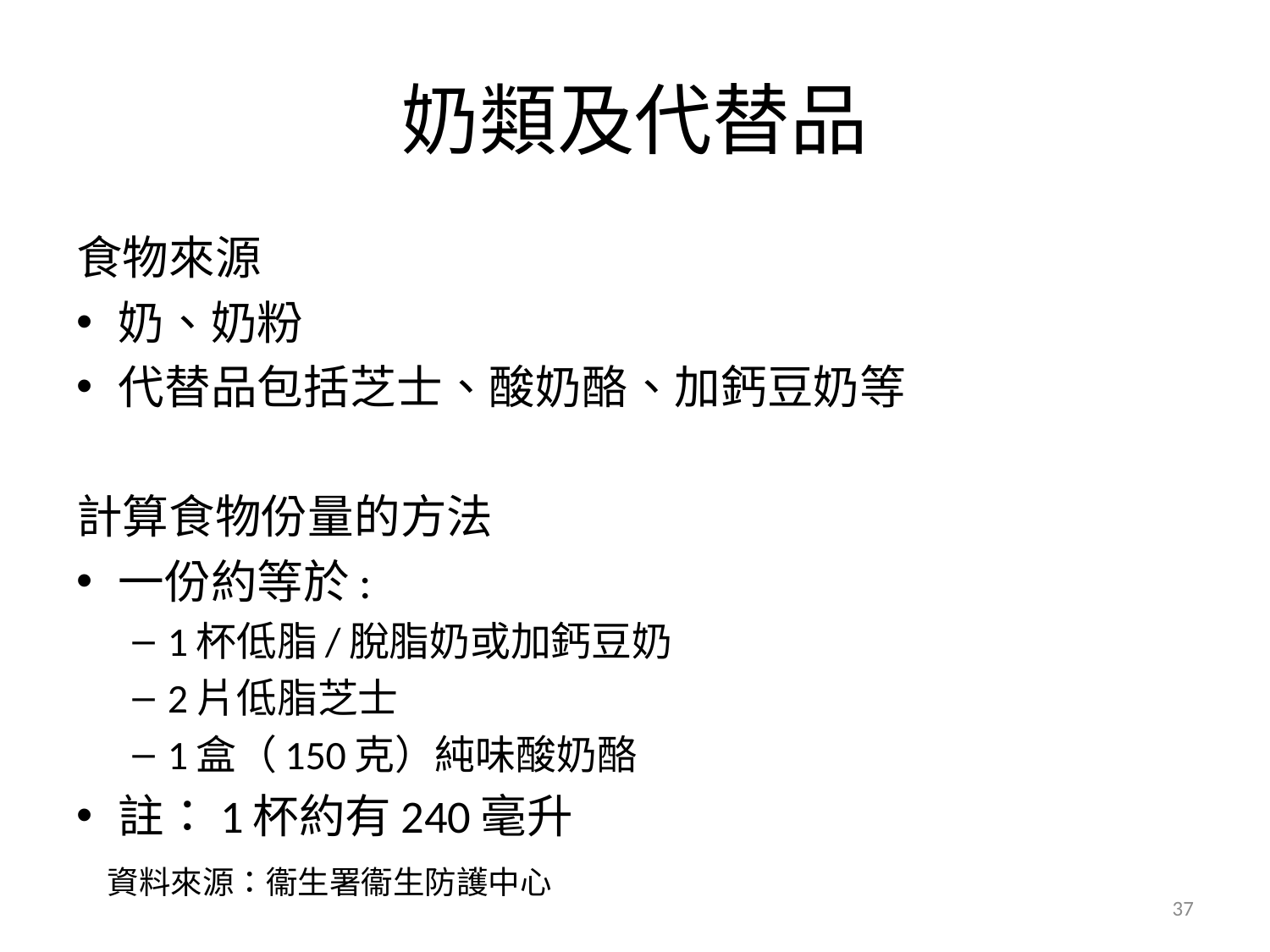

# 奶類及代替品
食物來源
奶、奶粉
代替品包括芝士、酸奶酪、加鈣豆奶等

計算食物份量的方法
一份約等於:
1杯低脂/脫脂奶或加鈣豆奶
2片低脂芝士
1盒（150克）純味酸奶酪
註：1杯約有240毫升
資料來源：衞生署衞生防護中心
37